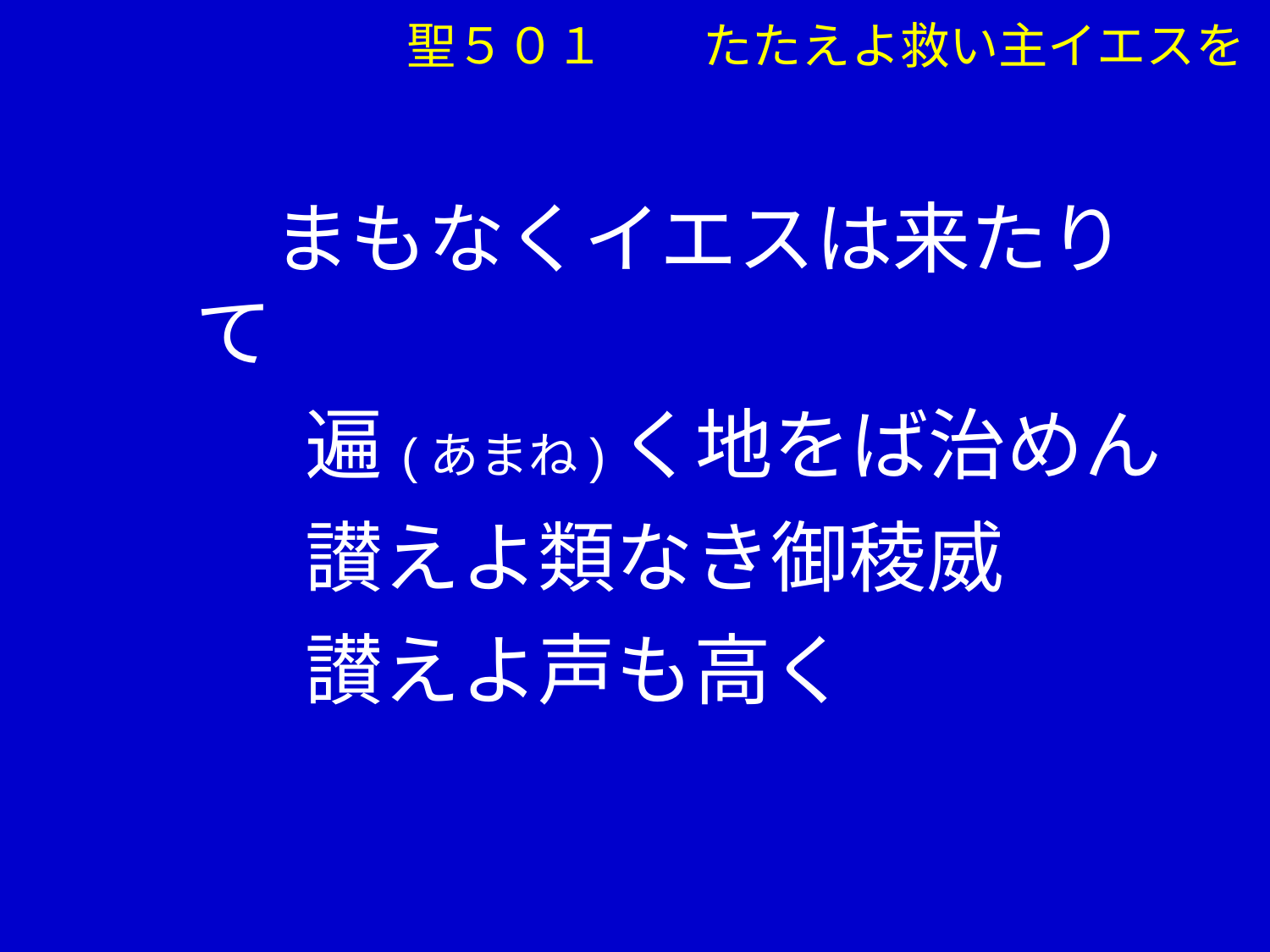

聖５０１　　たたえよ救い主イエスを
　  まもなくイエスは来たりて
　　遍(あまね)く地をば治めん
　　讃えよ類なき御稜威
　　讃えよ声も高く